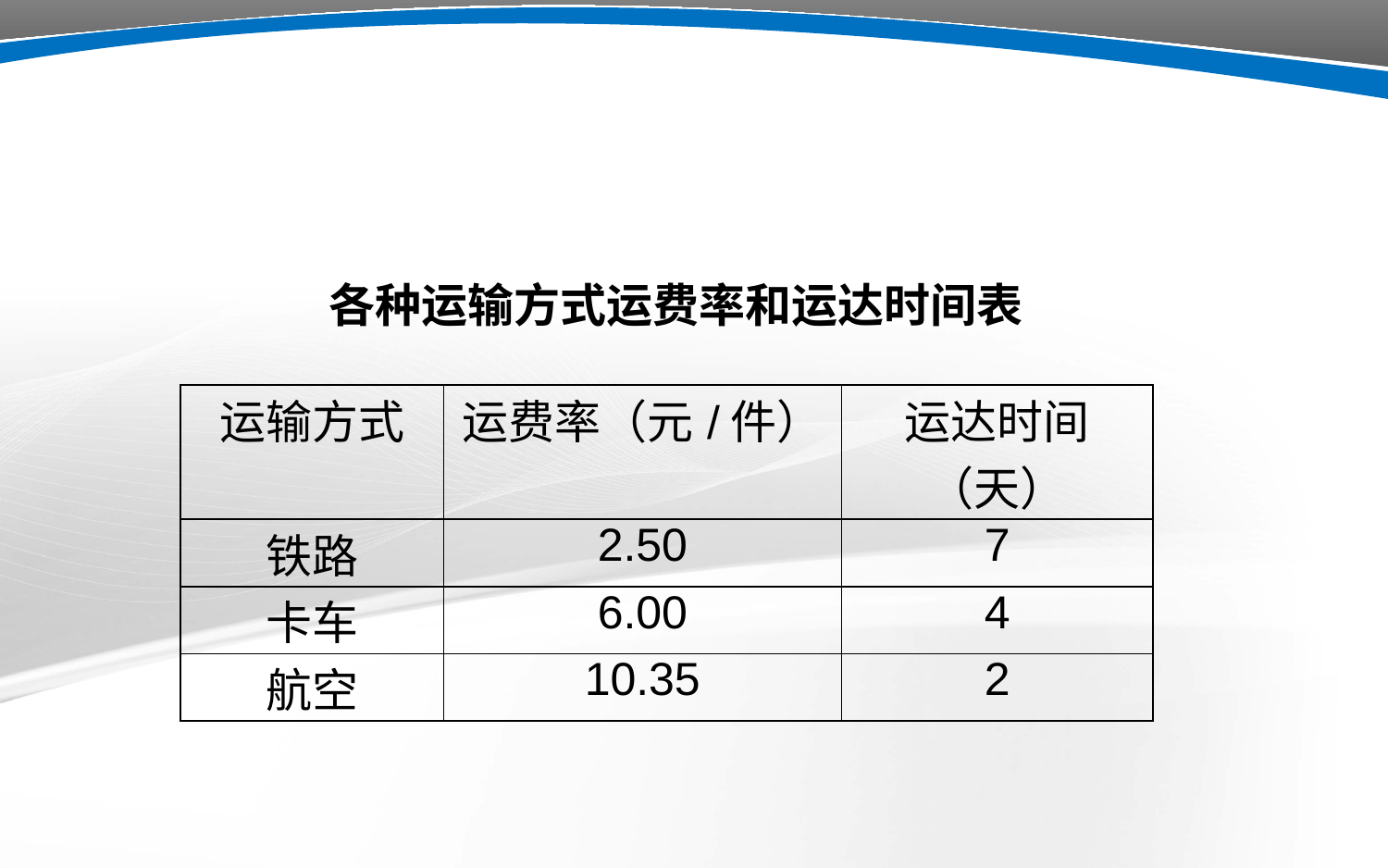

各种运输方式运费率和运达时间表
| 运输方式 | 运费率（元/件） | 运达时间（天） |
| --- | --- | --- |
| 铁路 | 2.50 | 7 |
| 卡车 | 6.00 | 4 |
| 航空 | 10.35 | 2 |